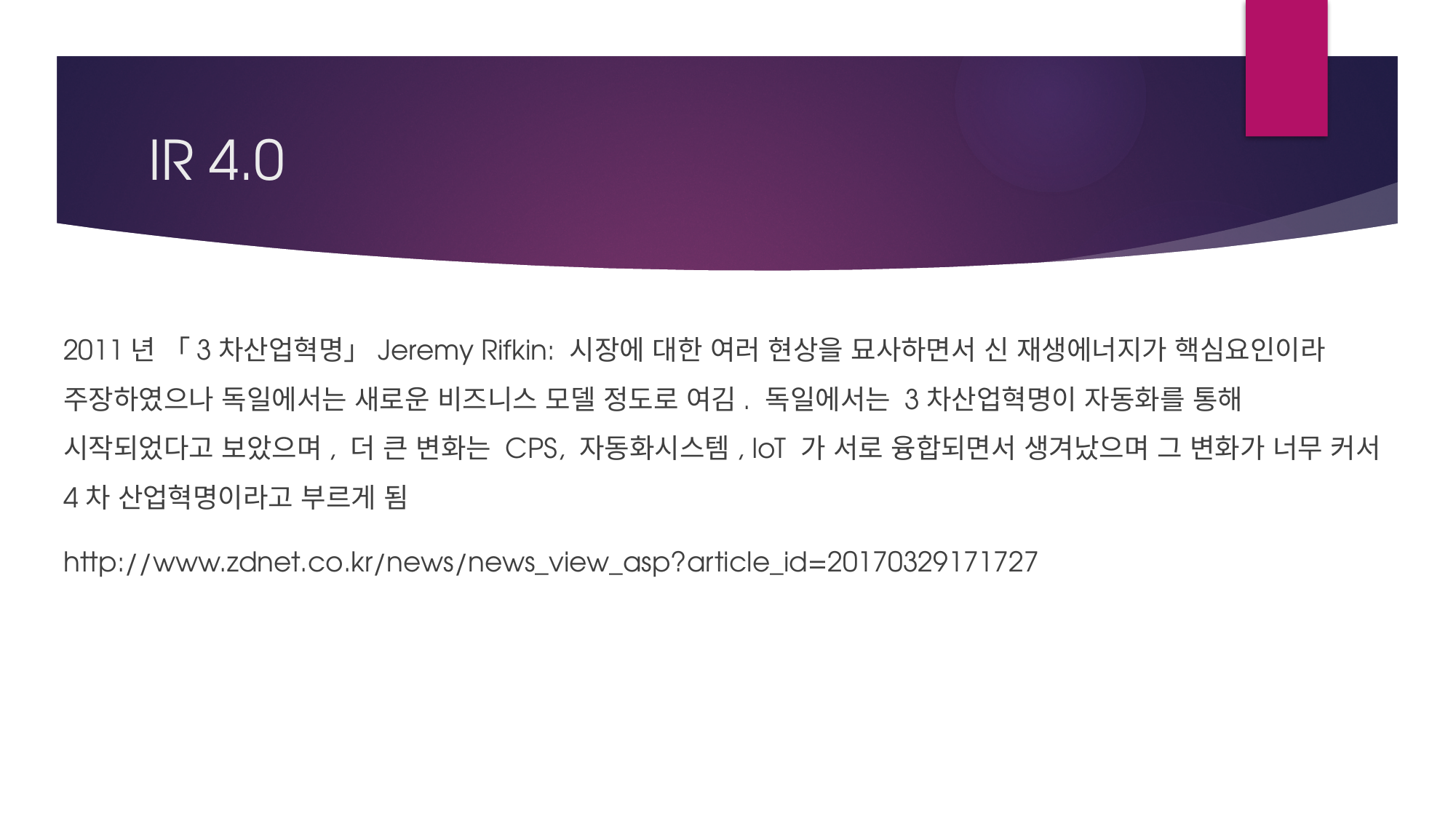

# IR 4.0
2011년 「3차산업혁명」Jeremy Rifkin: 시장에 대한 여러 현상을 묘사하면서 신 재생에너지가 핵심요인이라 주장하였으나 독일에서는 새로운 비즈니스 모델 정도로 여김. 독일에서는 3차산업혁명이 자동화를 통해 시작되었다고 보았으며, 더 큰 변화는 CPS, 자동화시스템, IoT 가 서로 융합되면서 생겨났으며 그 변화가 너무 커서 4차 산업혁명이라고 부르게 됨
http://www.zdnet.co.kr/news/news_view_asp?article_id=20170329171727